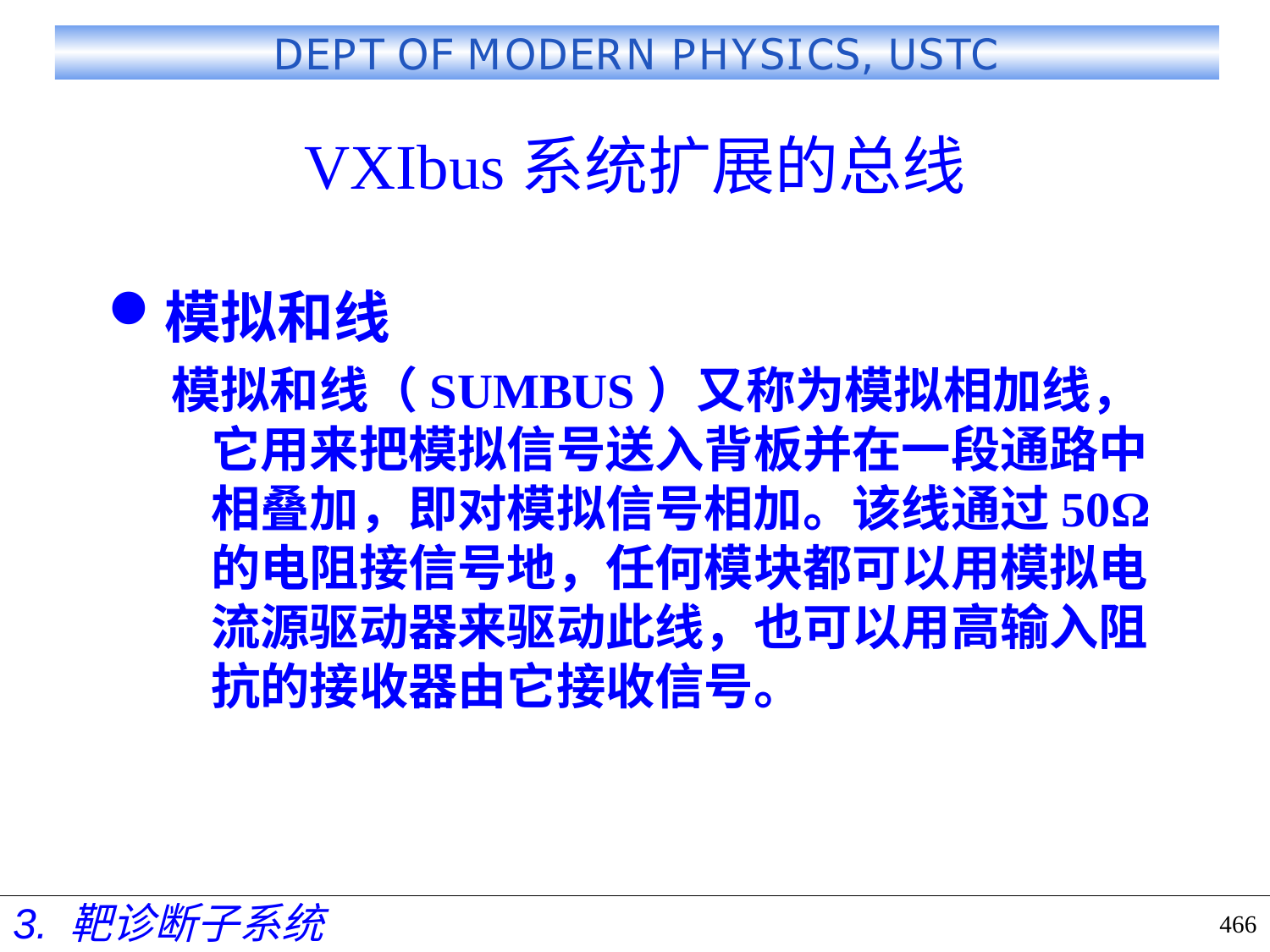

# VXIbus系统扩展的总线
模拟和线
模拟和线（SUMBUS）又称为模拟相加线，它用来把模拟信号送入背板并在一段通路中相叠加，即对模拟信号相加。该线通过50Ω的电阻接信号地，任何模块都可以用模拟电流源驱动器来驱动此线，也可以用高输入阻抗的接收器由它接收信号。
3. 靶诊断子系统
466